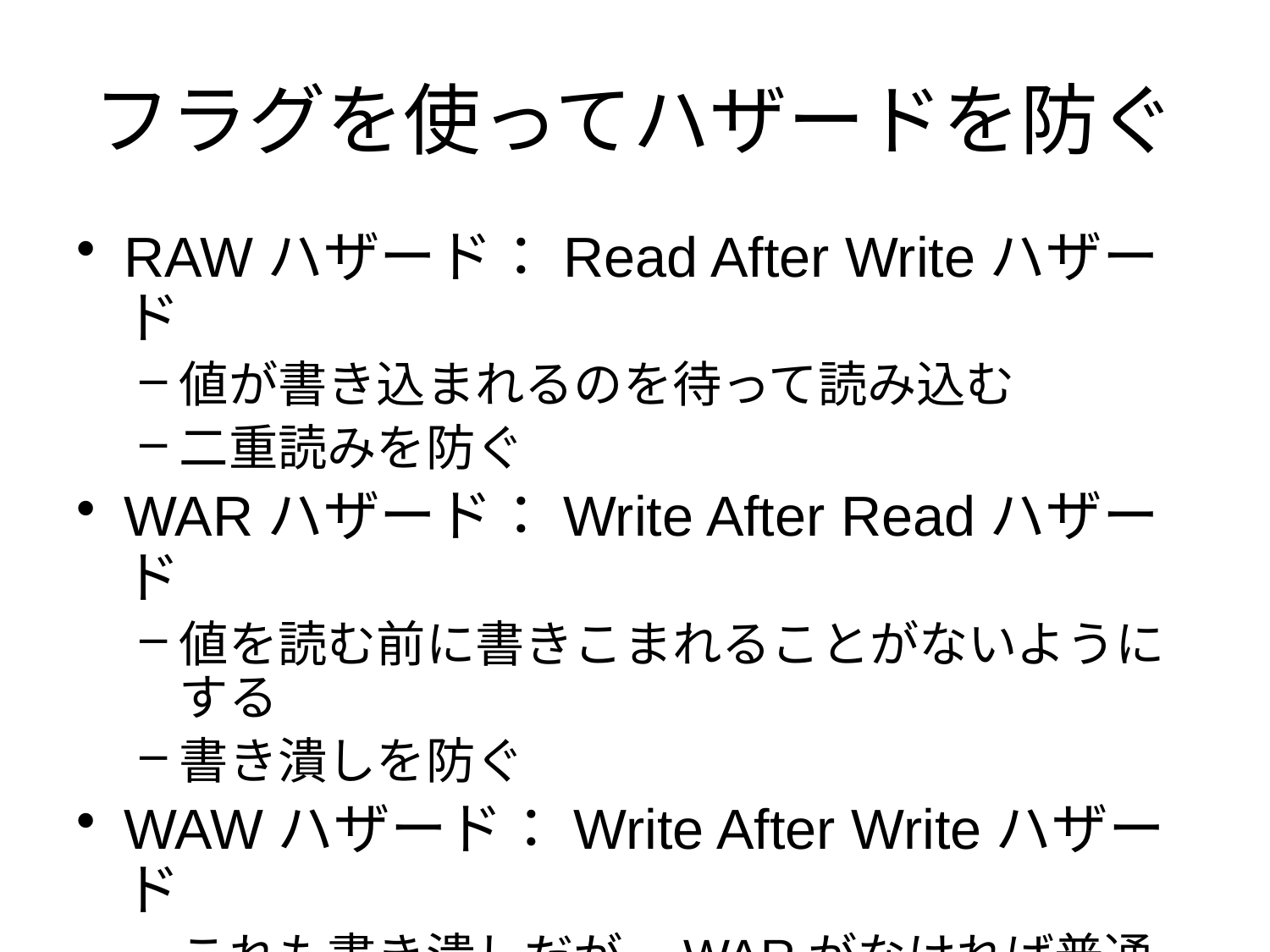

# フラグを使ってハザードを防ぐ
RAWハザード：Read After Writeハザード
値が書き込まれるのを待って読み込む
二重読みを防ぐ
WARハザード：Write After Readハザード
値を読む前に書きこまれることがないようにする
書き潰しを防ぐ
WAWハザード：Write After Writeハザード
これも書き潰しだが、WARがなければ普通大丈夫